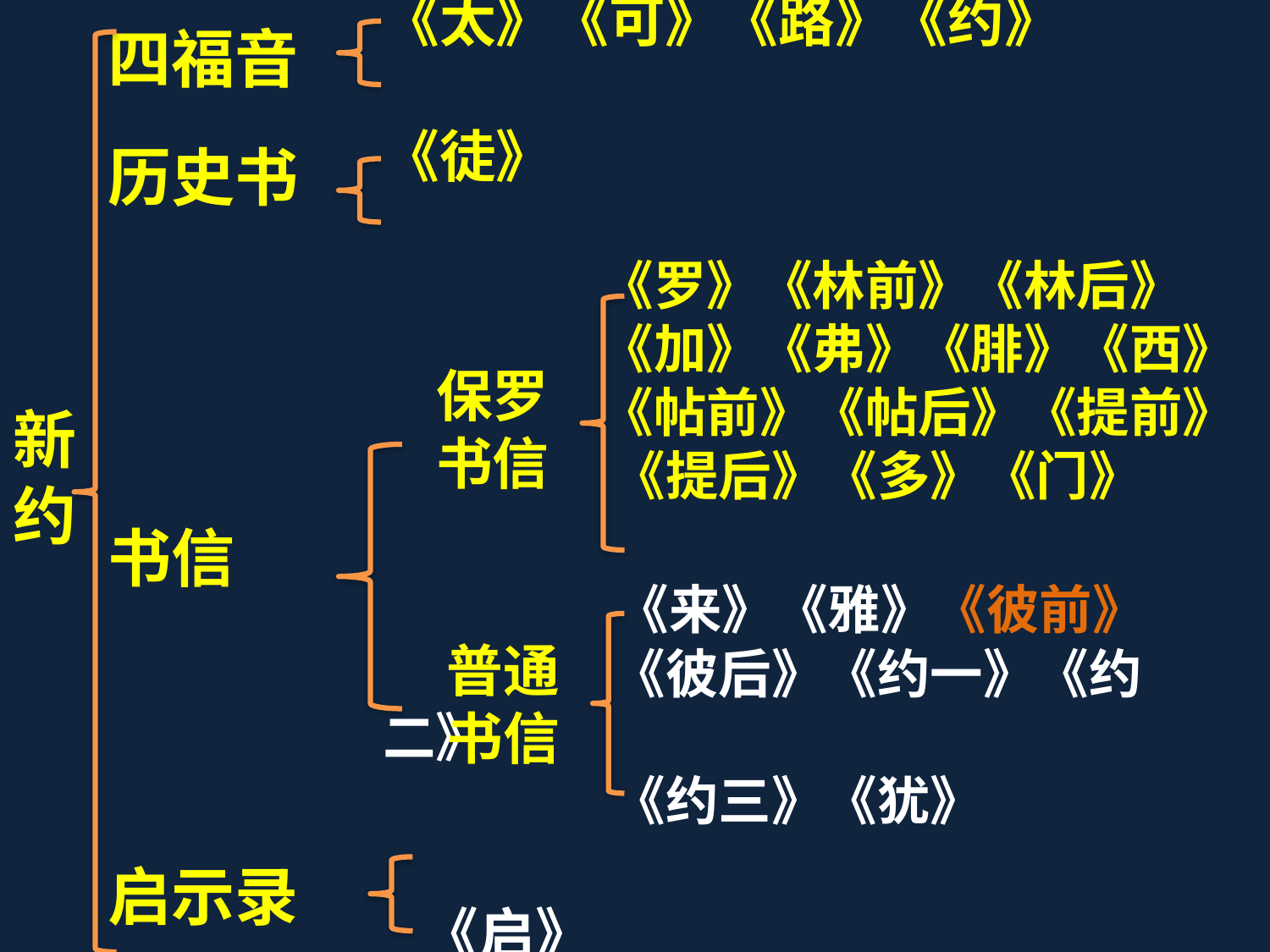

新约
四福音

历史书

书信

启示录
《太》《可》《路》《约》

《徒》

                 《罗》《林前》《林后》
                 《加》《弗》《腓》《西》
                 《帖前》《帖后》《提前》
                  《提后》《多》《门》

                 《来》《雅》《彼前》
                  《彼后》《约一》《约二》
                  《约三》《犹》

  《启》

保罗书信

普通
书信